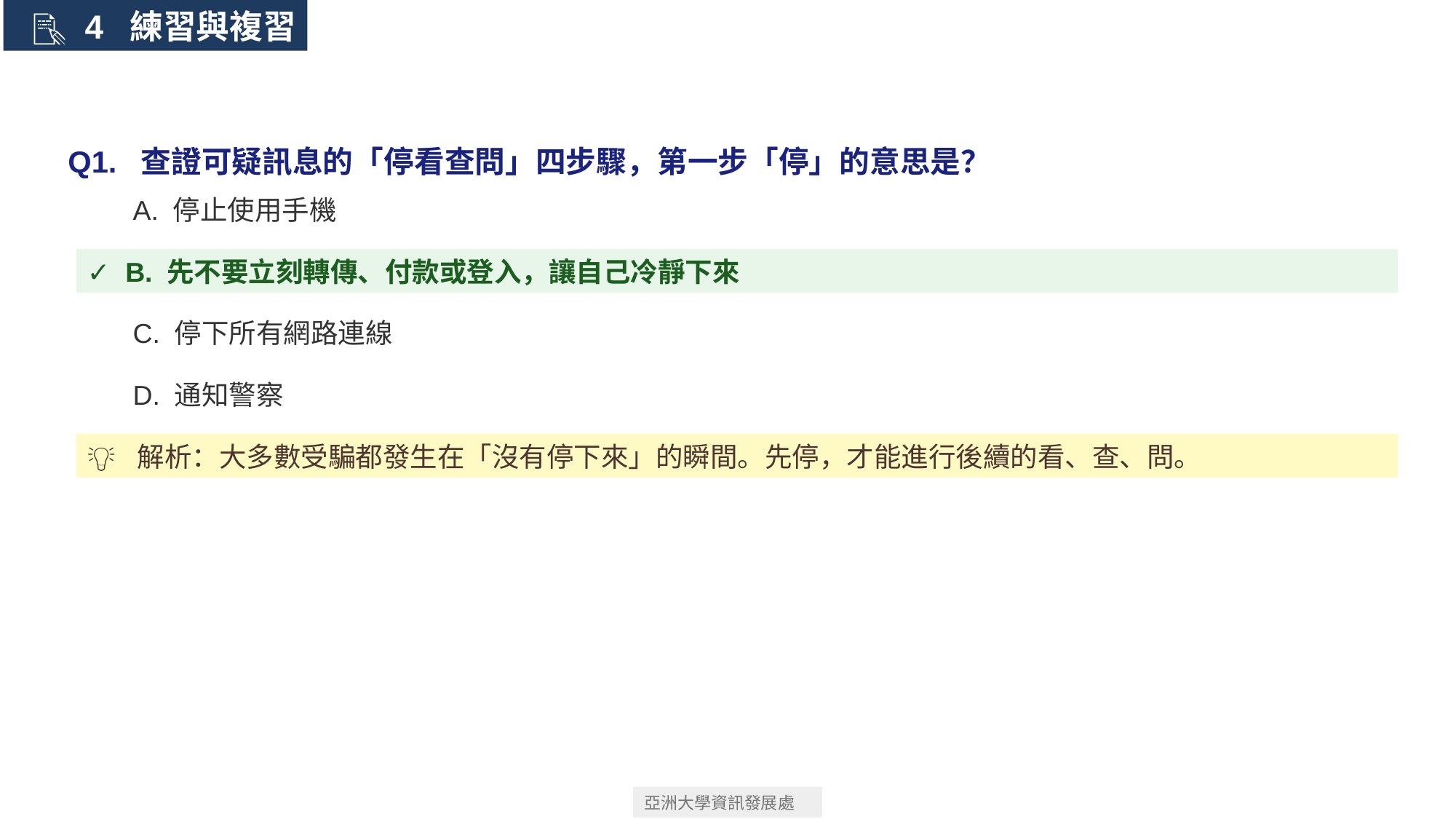

📝  4  練習與複習
Q1.  查證可疑訊息的「停看查問」四步驟，第一步「停」的意思是？
      A. 停止使用手機
✓  B. 先不要立刻轉傳、付款或登入，讓自己冷靜下來
      C. 停下所有網路連線
      D. 通知警察
💡  解析：大多數受騙都發生在「沒有停下來」的瞬間。先停，才能進行後續的看、查、問。
亞洲大學資訊發展處